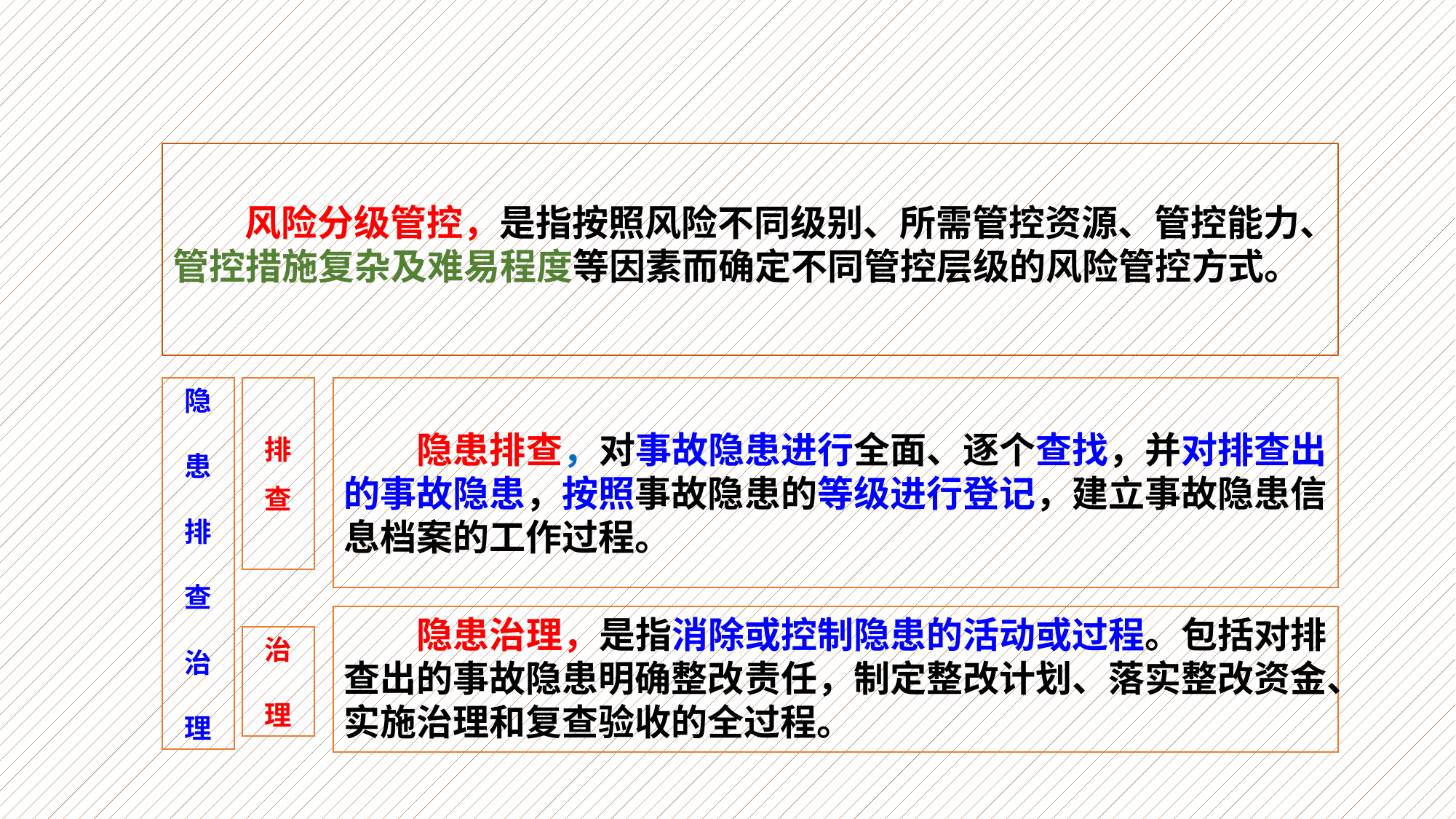

风险分级管控，是指按照风险不同级别、所需管控资源、管控能力、管控措施复杂及难易程度等因素而确定不同管控层级的风险管控方式。
隐

患

排

查

治

理

排
查

 隐患排查，对事故隐患进行全面、逐个查找，并对排查出的事故隐患，按照事故隐患的等级进行登记，建立事故隐患信息档案的工作过程。
 隐患治理，是指消除或控制隐患的活动或过程。包括对排查出的事故隐患明确整改责任，制定整改计划、落实整改资金、实施治理和复查验收的全过程。
治

理